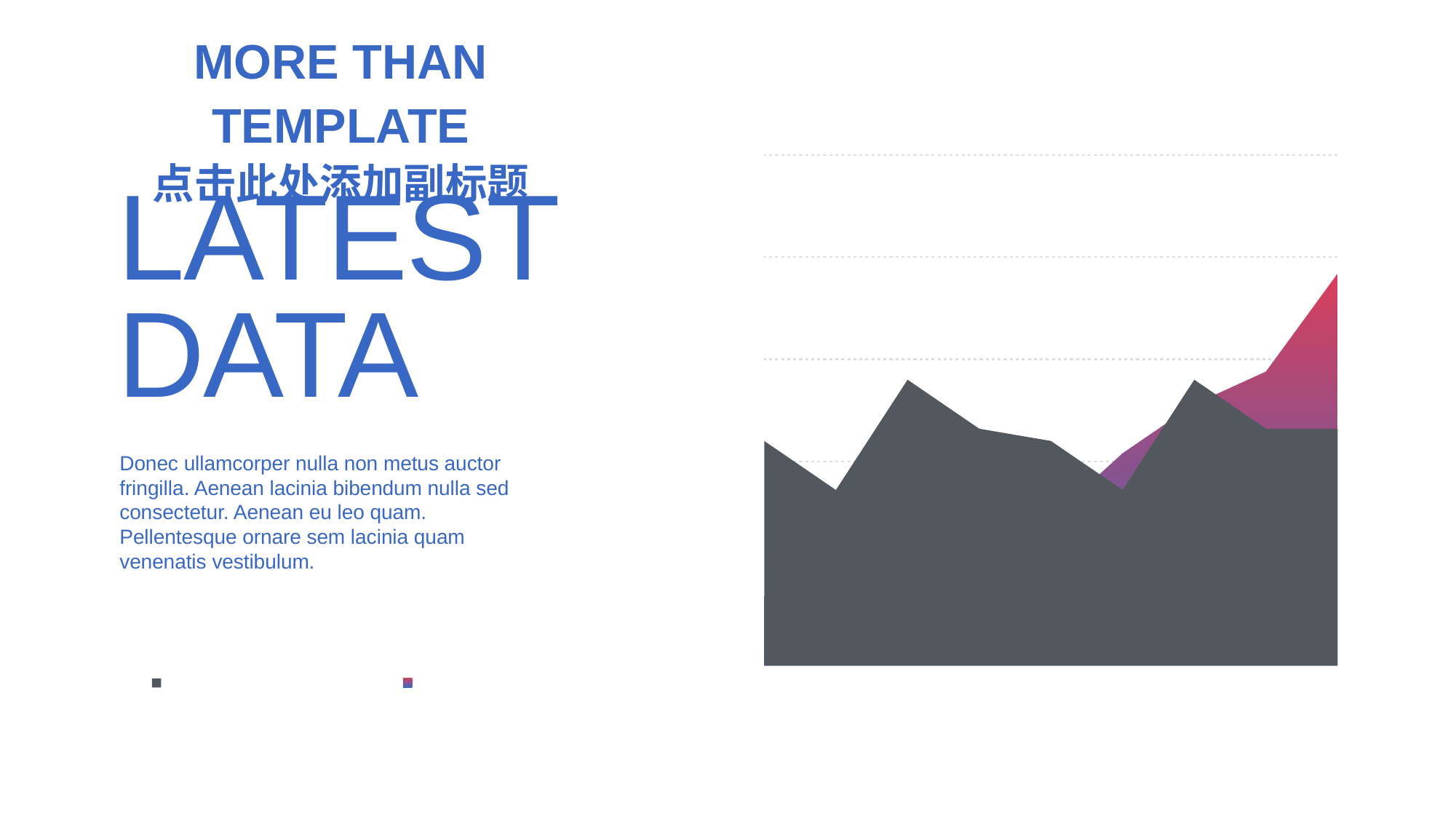

MORE THAN TEMPLATE
点击此处添加副标题

### Chart:

| Category | Region 2 | Region 1 |
|---|---|---|
| April | 55.0 | 17.0 |
| May | 43.0 | 14.0 |
| June | 70.0 | 34.0 |
| July | 58.0 | 42.0 |
| Aug | 55.0 | 36.0 |
| Sept | 43.0 | 52.0 |
| Oct | 70.0 | 64.0 |
| Nov | 58.0 | 72.0 |
| Dec | 58.0 | 96.0 |
LATEST
DATA
Donec ullamcorper nulla non metus auctor fringilla. Aenean lacinia bibendum nulla sed consectetur. Aenean eu leo quam. Pellentesque ornare sem lacinia quam venenatis vestibulum.